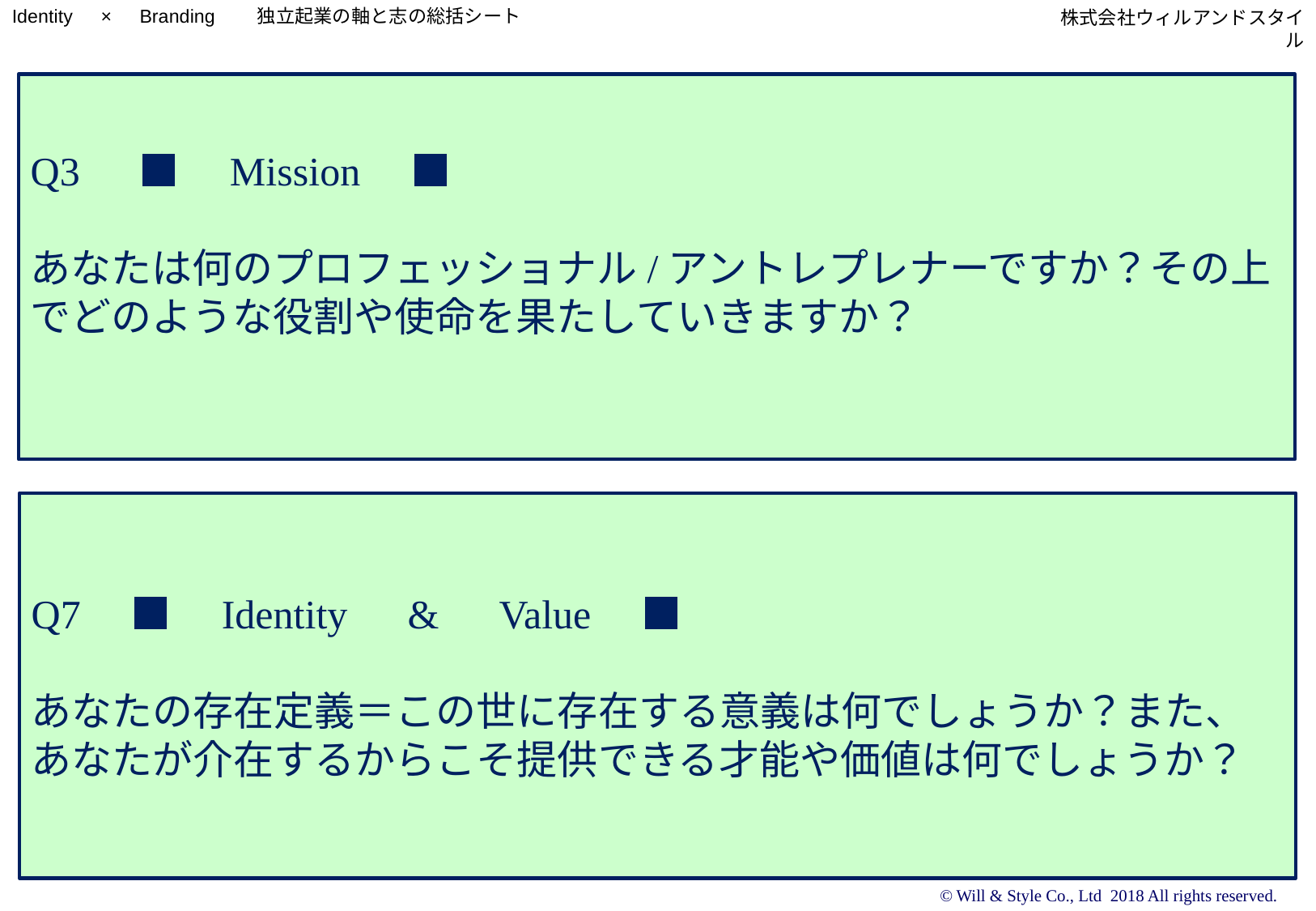

株式会社ウィルアンドスタイル
Identity　×　Branding　　独立起業の軸と志の総括シート
Q3　 ■　Mission　■

あなたは何のプロフェッショナル/アントレプレナーですか？その上でどのような役割や使命を果たしていきますか？

Q7　■　Identity　&　Value　■

あなたの存在定義＝この世に存在する意義は何でしょうか？また、あなたが介在するからこそ提供できる才能や価値は何でしょうか？